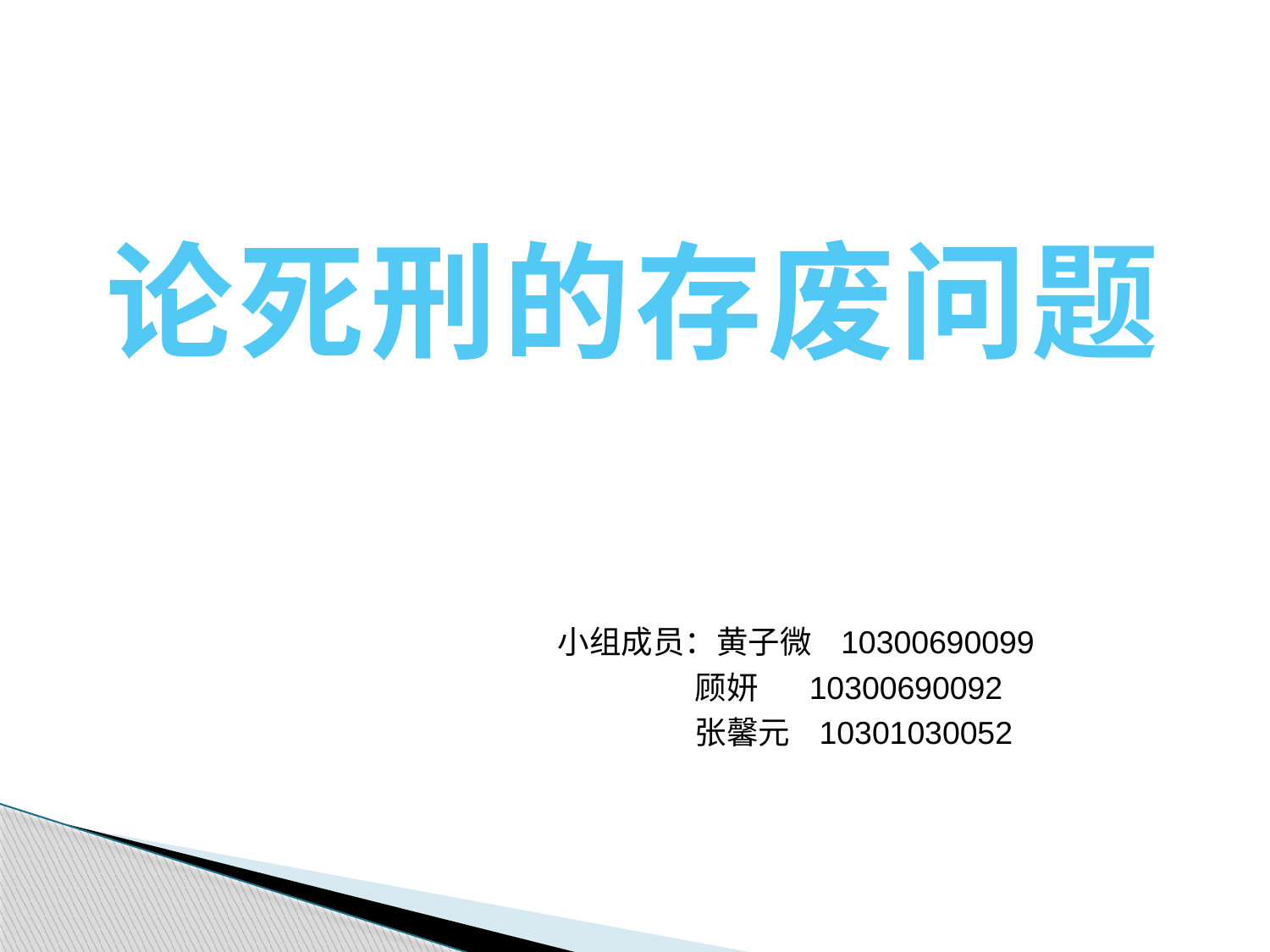

论死刑的存废问题
小组成员：黄子微   10300690099
                  顾妍      10300690092
                  张馨元   10301030052